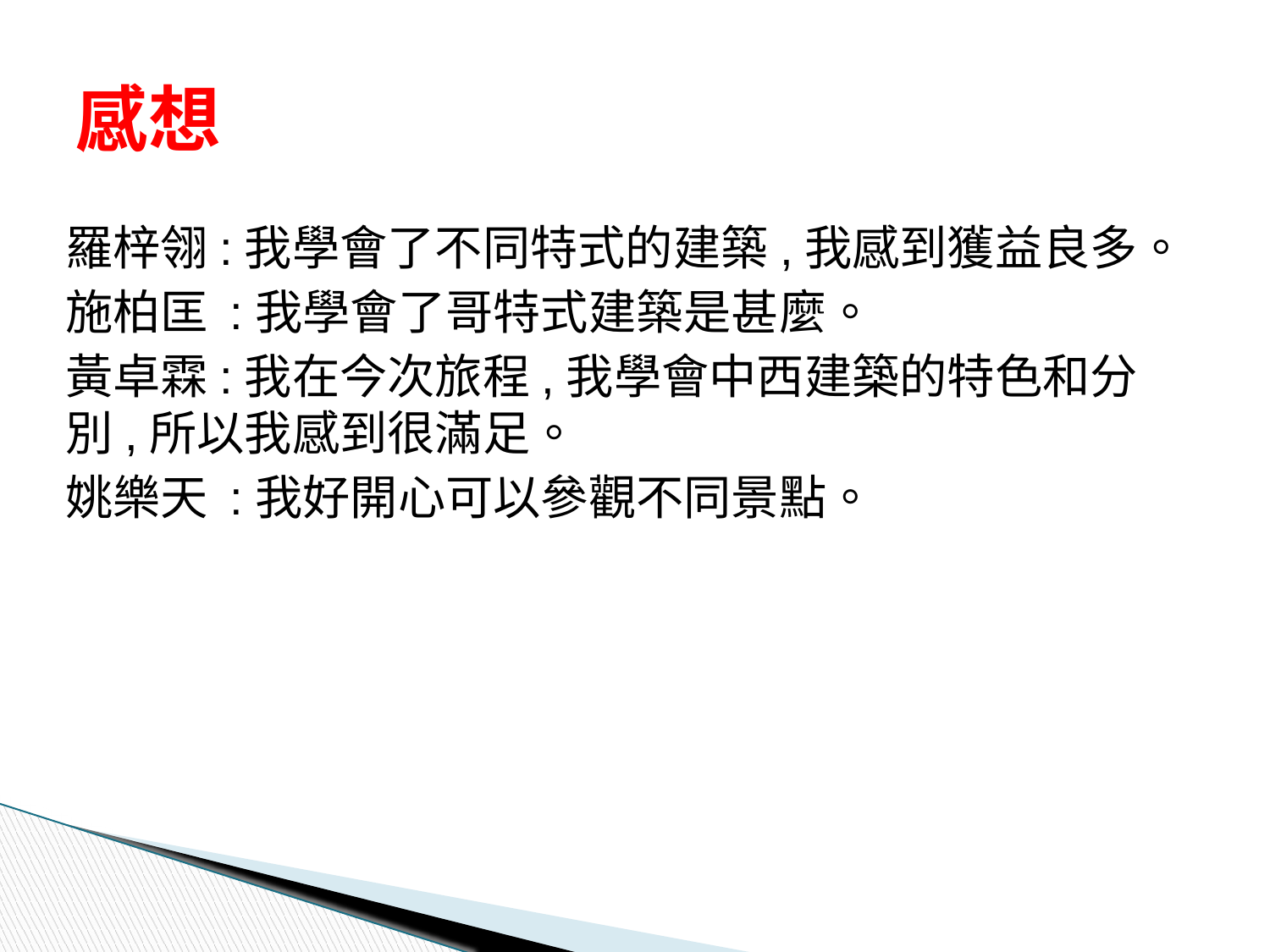

# 感想
羅梓翎:我學會了不同特式的建築,我感到獲益良多。
施柏匡 :我學會了哥特式建築是甚麼。
黃卓霖:我在今次旅程,我學會中西建築的特色和分別,所以我感到很滿足。
姚樂天 :我好開心可以參觀不同景點。